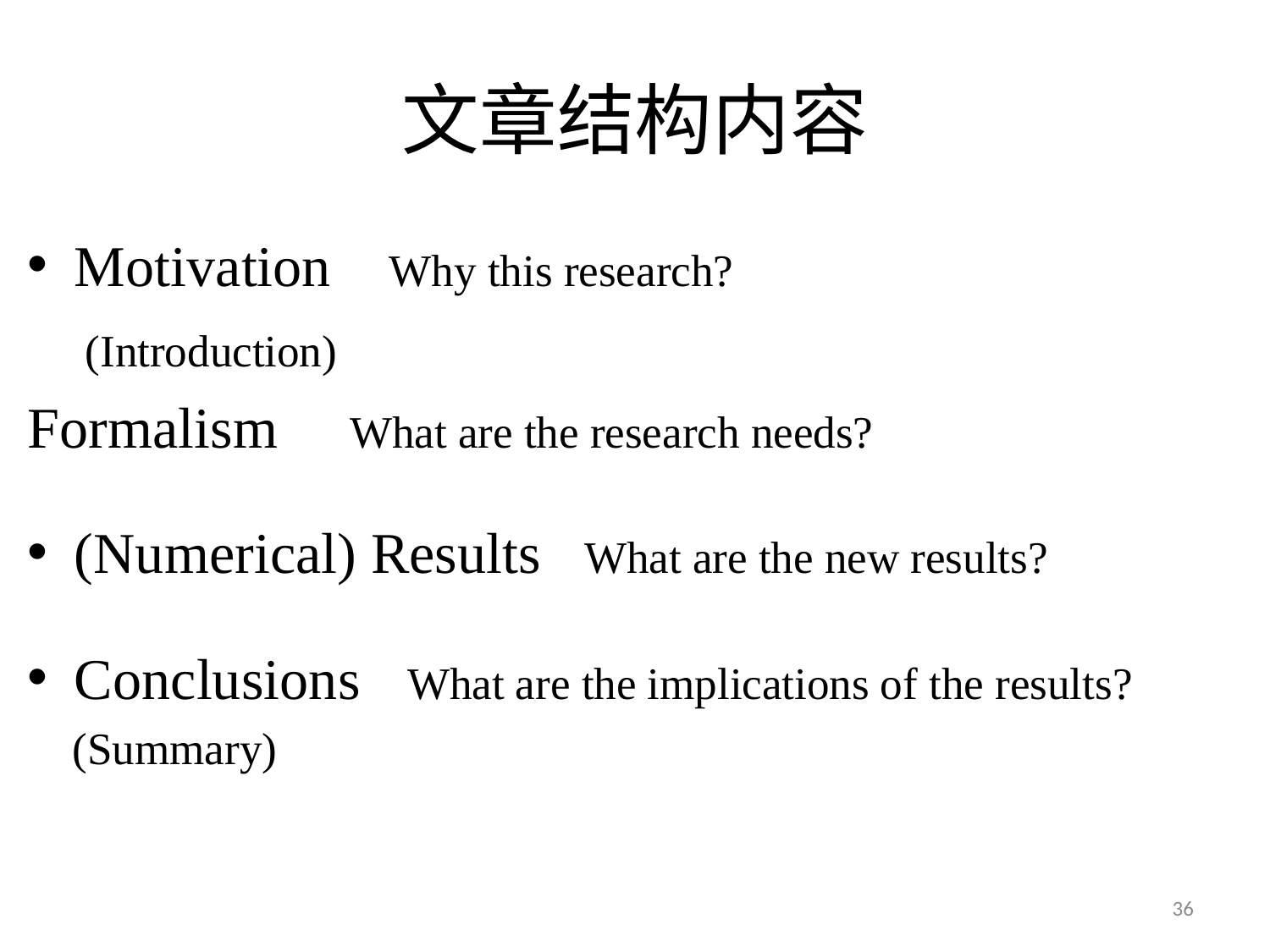

# 文章结构内容
Motivation    Why this research?
    (Introduction)
Formalism     What are the research needs?

(Numerical) Results   What are the new results?

Conclusions    What are the implications of the results?
    (Summary)
36